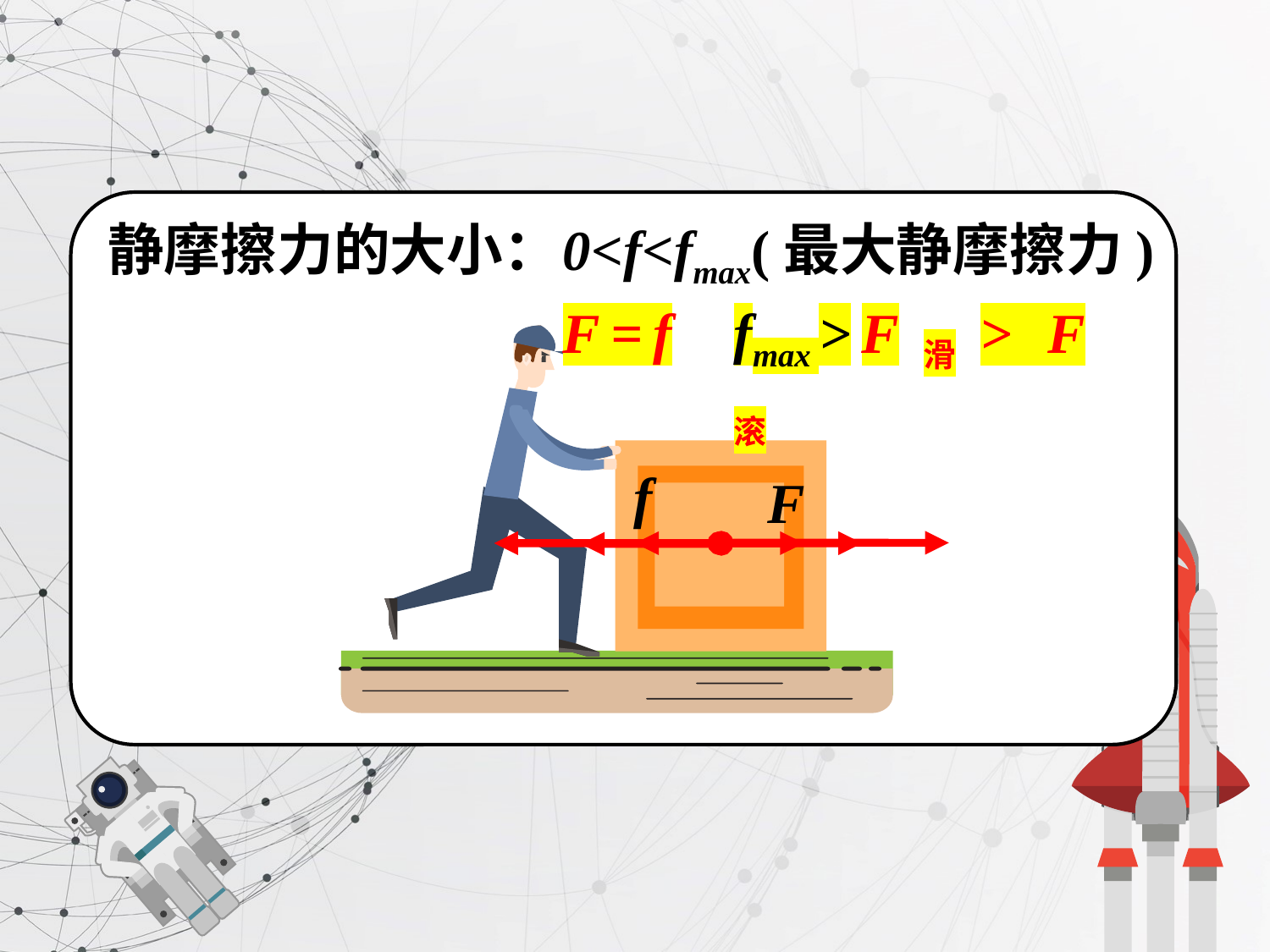

静摩擦力的大小：
0<f<fmax(最大静摩擦力)
F=f
fmax >F滑> F滚

f
F